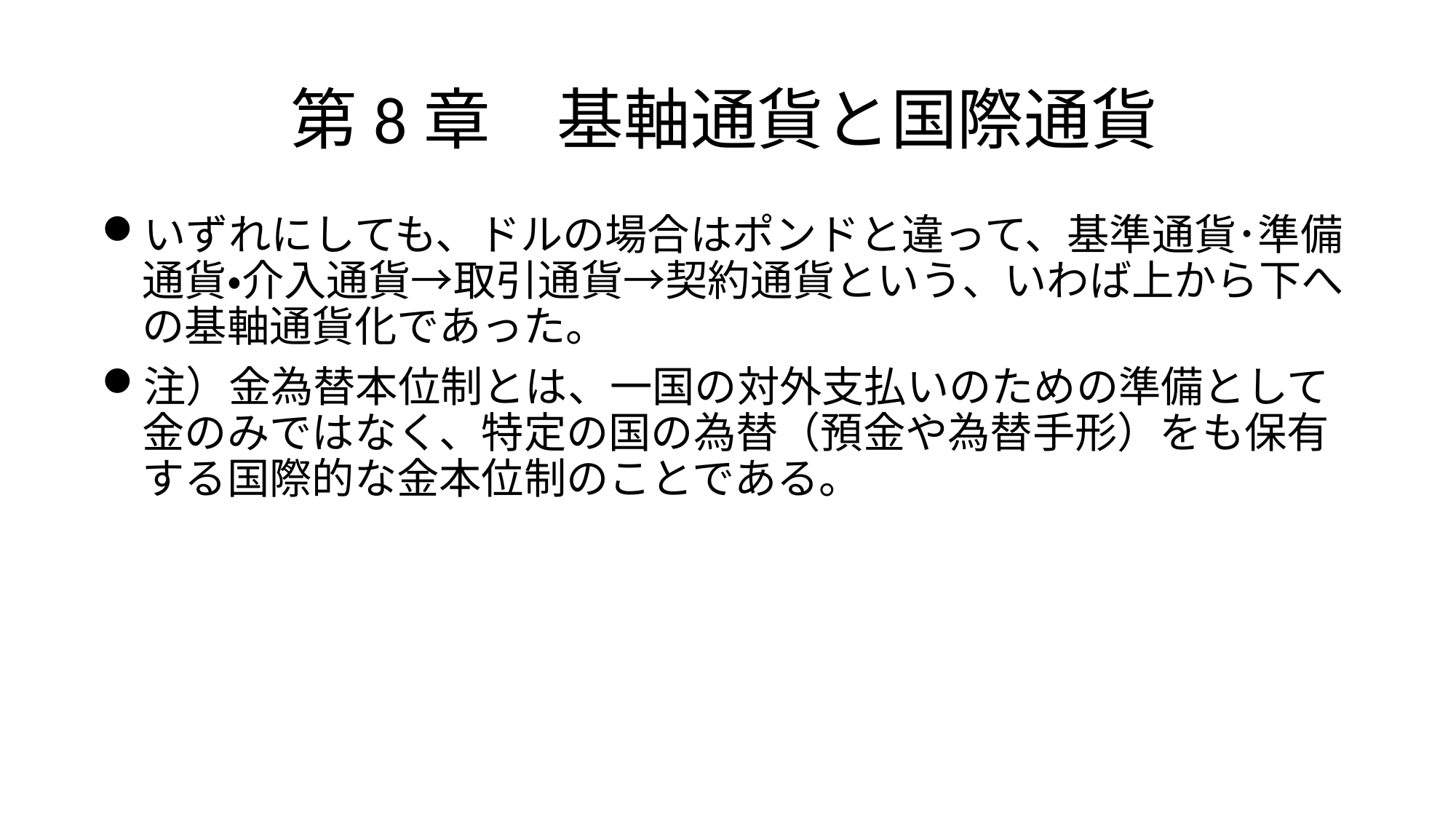

# 第8章　基軸通貨と国際通貨
いずれにしても、ドルの場合はポンドと違って、基準通貨･準備通貨・介入通貨→取引通貨→契約通貨という、いわば上から下への基軸通貨化であった。
注）金為替本位制とは、一国の対外支払いのための準備として金のみではなく、特定の国の為替（預金や為替手形）をも保有する国際的な金本位制のことである。